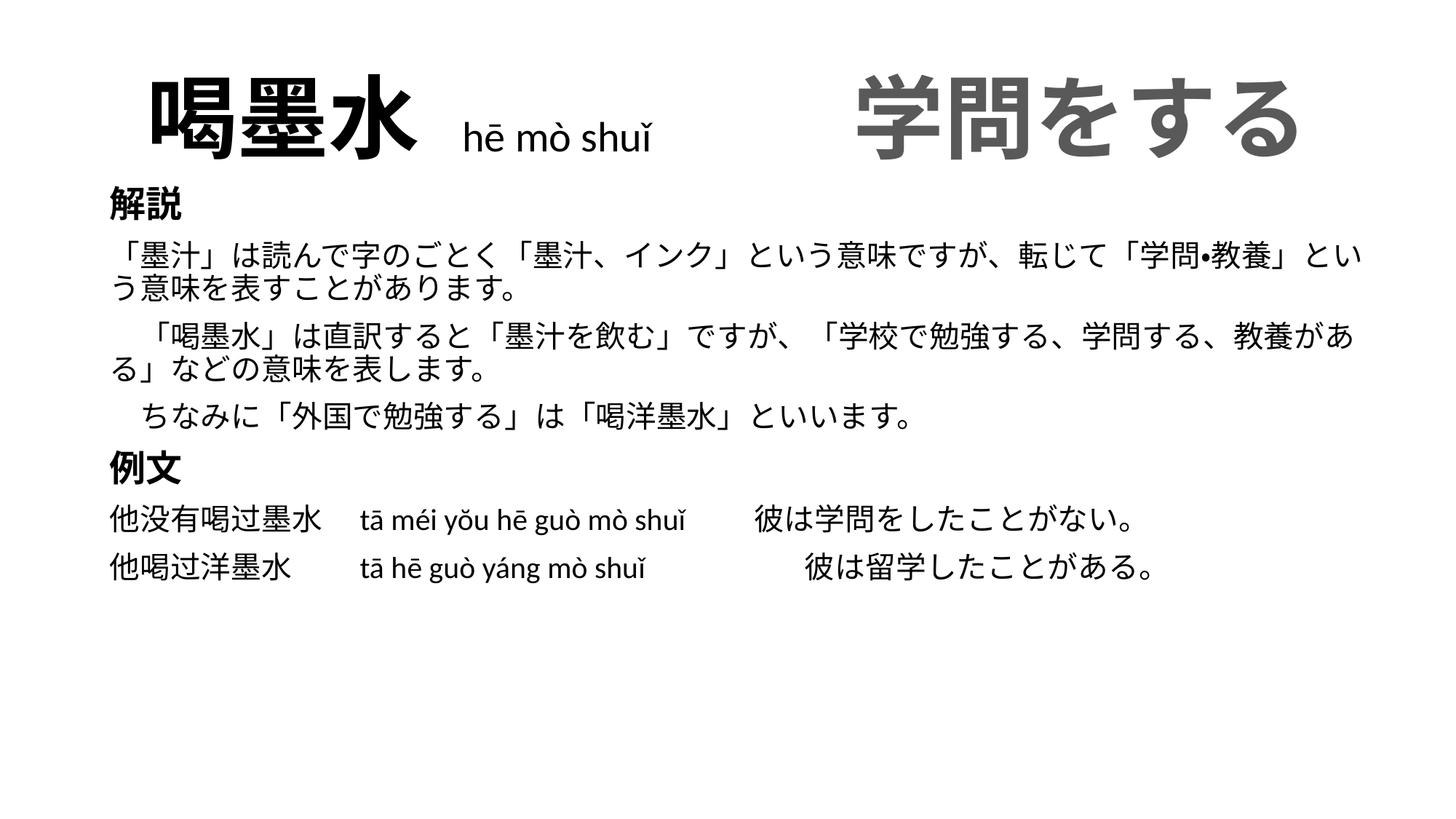

# 喝墨水 hē mò shuǐ 　　学問をする
解説
「墨汁」は読んで字のごとく「墨汁、インク」という意味ですが、転じて「学問・教養」という意味を表すことがあります。
　「喝墨水」は直訳すると「墨汁を飲む」ですが、「学校で勉強する、学問する、教養がある」などの意味を表します。
　ちなみに「外国で勉強する」は「喝洋墨水」といいます。
例文
他没有喝过墨水　tā méi yŏu hē guò mò shuǐ　　彼は学問をしたことがない。
他喝过洋墨水　　tā hē guò yáng mò shuǐ　　　　　彼は留学したことがある。